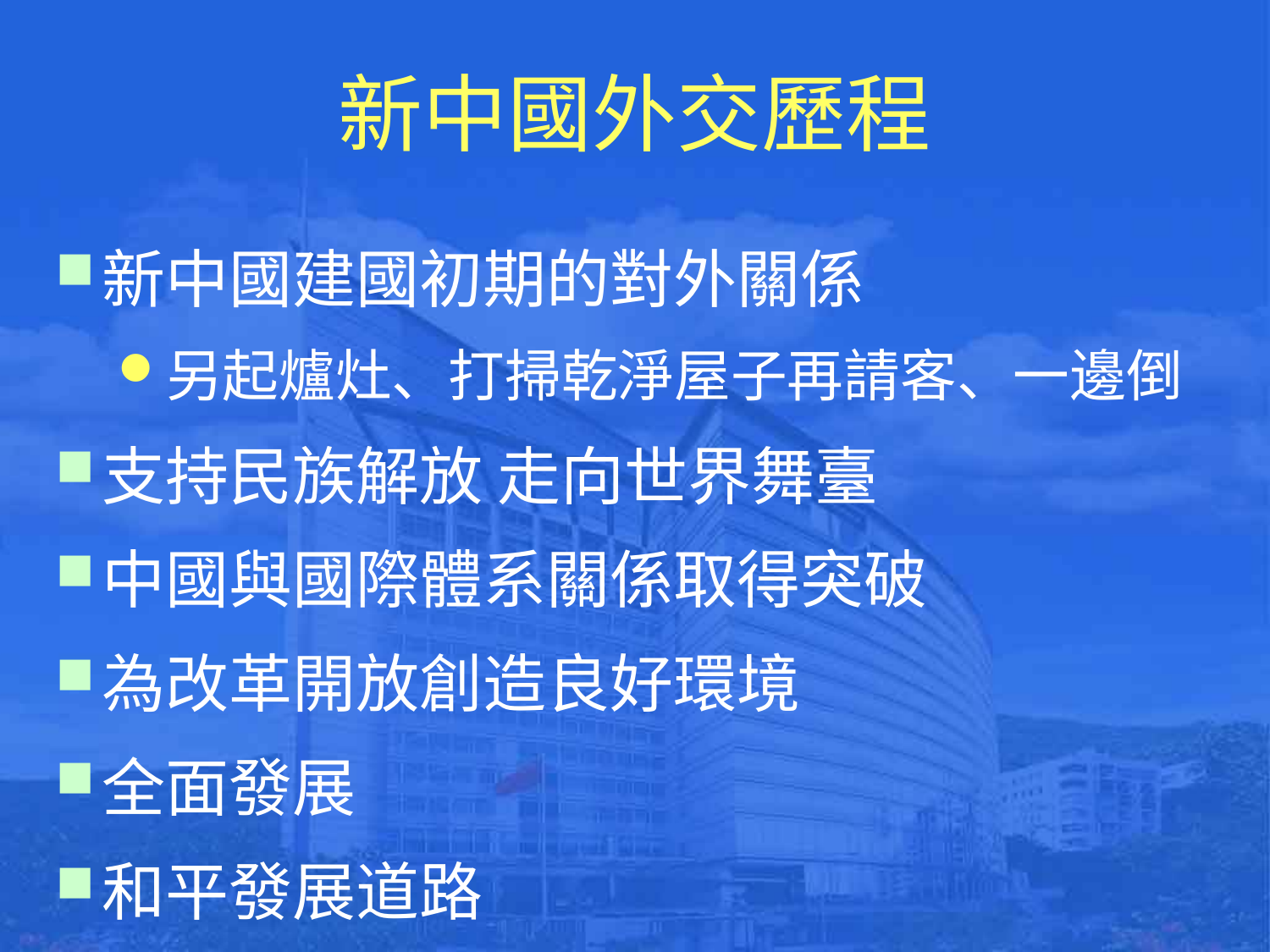

# 新中國外交歷程
新中國建國初期的對外關係
另起爐灶、打掃乾淨屋子再請客、一邊倒
支持民族解放 走向世界舞臺
中國與國際體系關係取得突破
為改革開放創造良好環境
全面發展
和平發展道路